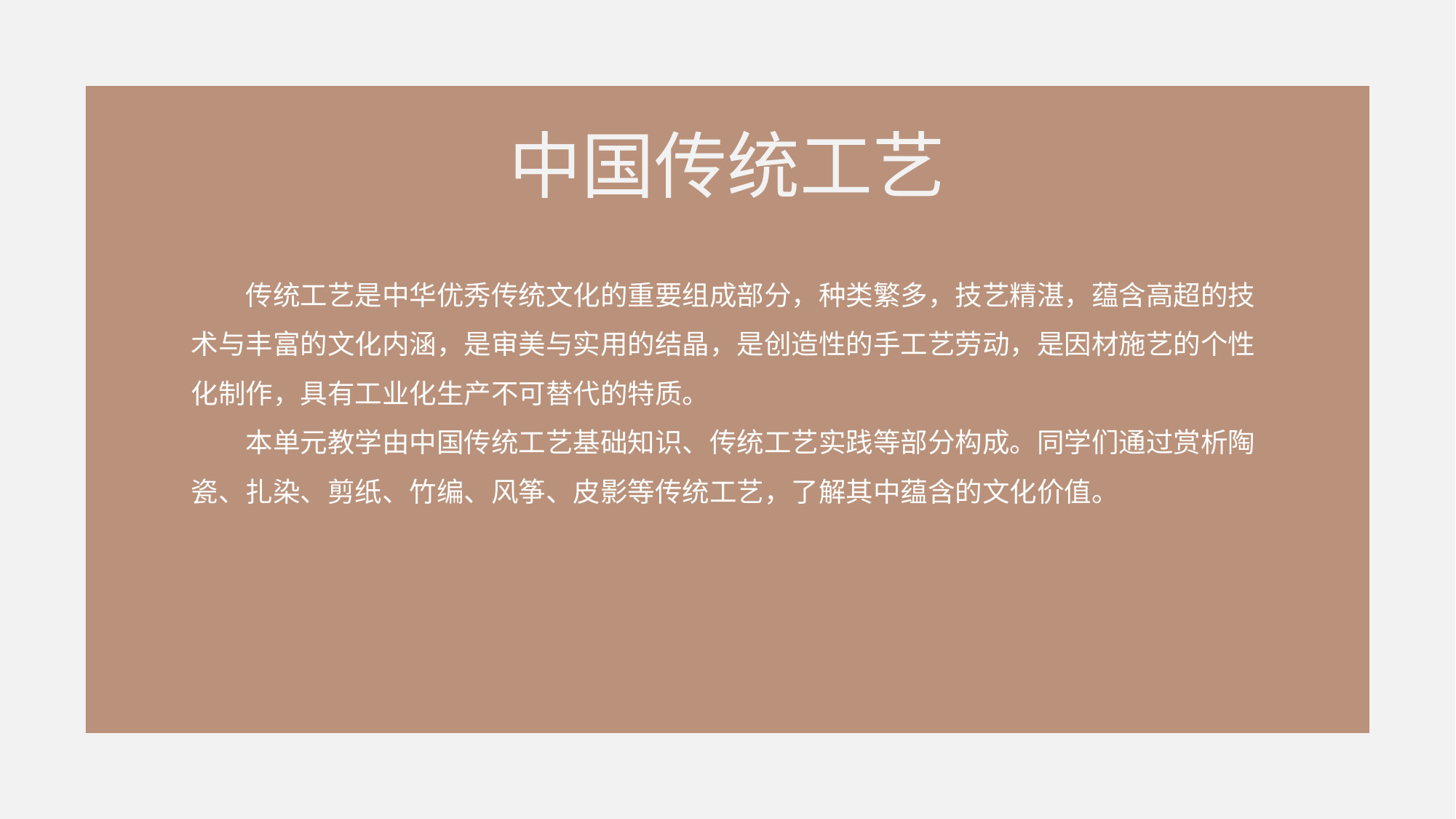

行业PPT模板http://www.1ppt.com/hangye/

中国传统工艺
传统工艺是中华优秀传统文化的重要组成部分，种类繁多，技艺精湛，蕴含高超的技术与丰富的文化内涵，是审美与实用的结晶，是创造性的手工艺劳动，是因材施艺的个性化制作，具有工业化生产不可替代的特质。
本单元教学由中国传统工艺基础知识、传统工艺实践等部分构成。同学们通过赏析陶瓷、扎染、剪纸、竹编、风筝、皮影等传统工艺，了解其中蕴含的文化价值。